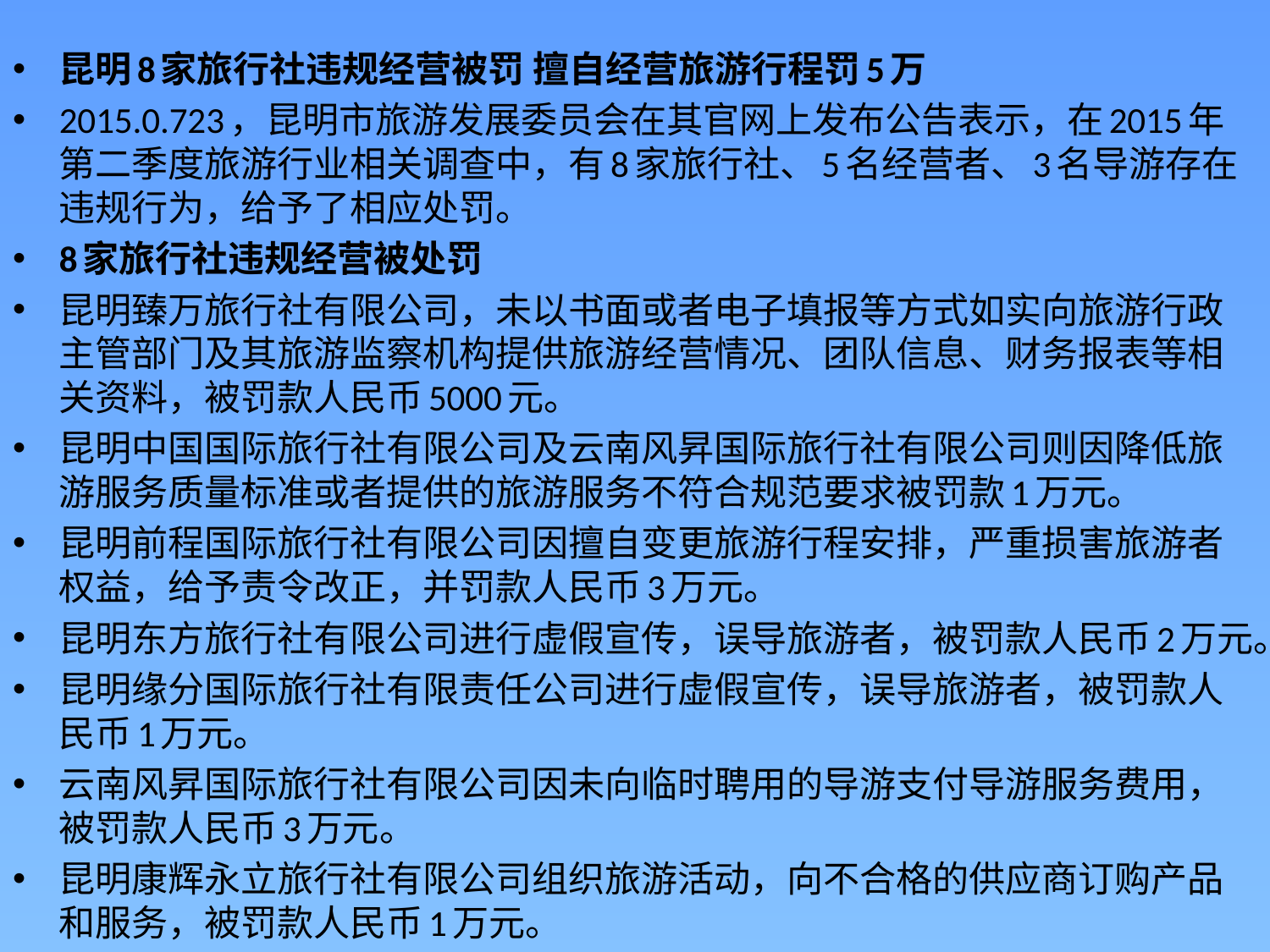

昆明8家旅行社违规经营被罚 擅自经营旅游行程罚5万
2015.0.723，昆明市旅游发展委员会在其官网上发布公告表示，在2015年第二季度旅游行业相关调查中，有8家旅行社、5名经营者、3名导游存在违规行为，给予了相应处罚。
8家旅行社违规经营被处罚
昆明臻万旅行社有限公司，未以书面或者电子填报等方式如实向旅游行政主管部门及其旅游监察机构提供旅游经营情况、团队信息、财务报表等相关资料，被罚款人民币5000元。
昆明中国国际旅行社有限公司及云南风昇国际旅行社有限公司则因降低旅游服务质量标准或者提供的旅游服务不符合规范要求被罚款1万元。
昆明前程国际旅行社有限公司因擅自变更旅游行程安排，严重损害旅游者权益，给予责令改正，并罚款人民币3万元。
昆明东方旅行社有限公司进行虚假宣传，误导旅游者，被罚款人民币2万元。
昆明缘分国际旅行社有限责任公司进行虚假宣传，误导旅游者，被罚款人民币1万元。
云南风昇国际旅行社有限公司因未向临时聘用的导游支付导游服务费用，被罚款人民币3万元。
昆明康辉永立旅行社有限公司组织旅游活动，向不合格的供应商订购产品和服务，被罚款人民币1万元。